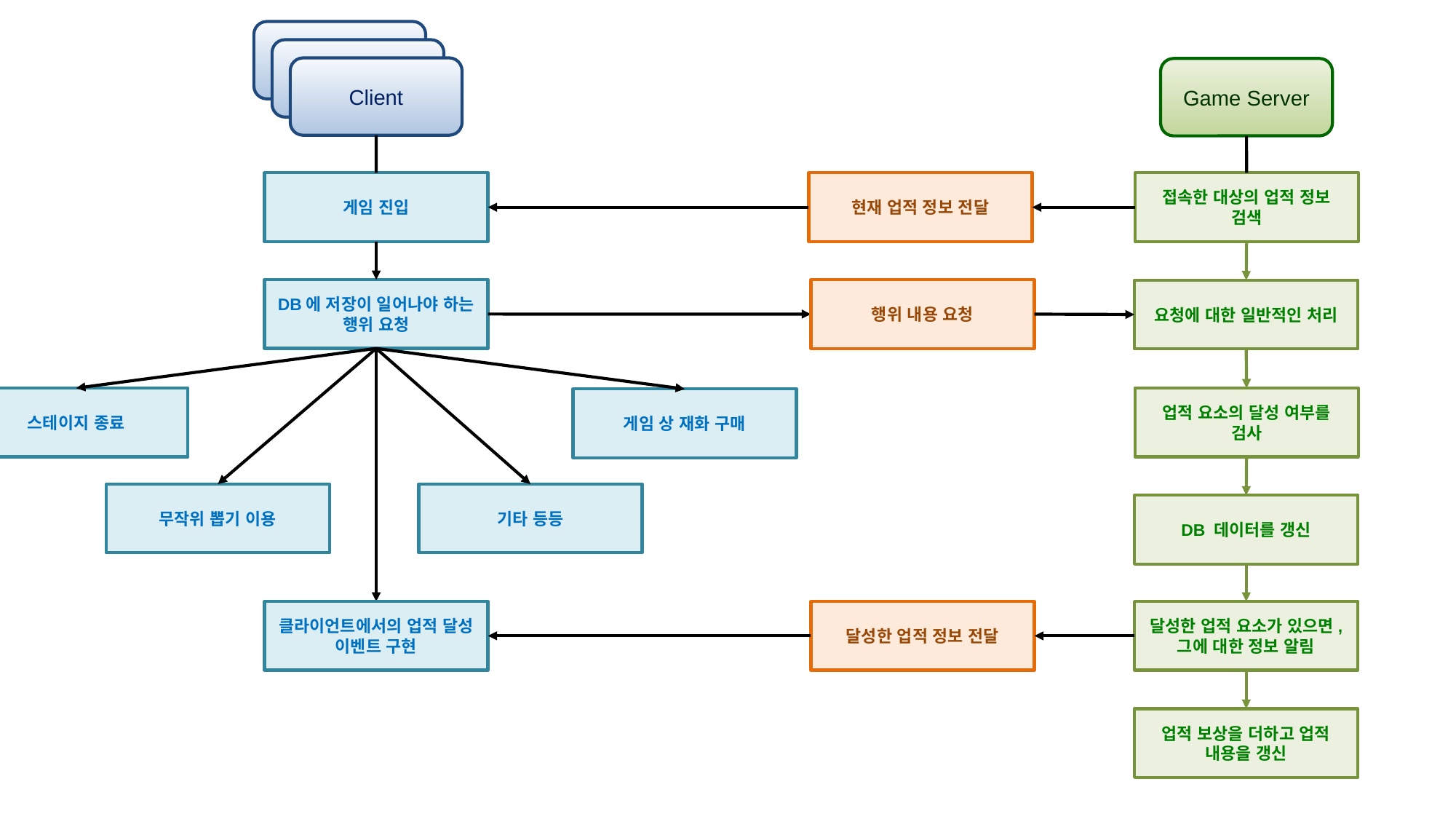

Client
Client
Client
Game Server
게임 진입
현재 업적 정보 전달
접속한 대상의 업적 정보 검색
DB에 저장이 일어나야 하는 행위 요청
행위 내용 요청
요청에 대한 일반적인 처리
스테이지 종료
업적 요소의 달성 여부를 검사
게임 상 재화 구매
무작위 뽑기 이용
기타 등등
DB 데이터를 갱신
클라이언트에서의 업적 달성 이벤트 구현
달성한 업적 정보 전달
달성한 업적 요소가 있으면, 그에 대한 정보 알림
업적 보상을 더하고 업적 내용을 갱신